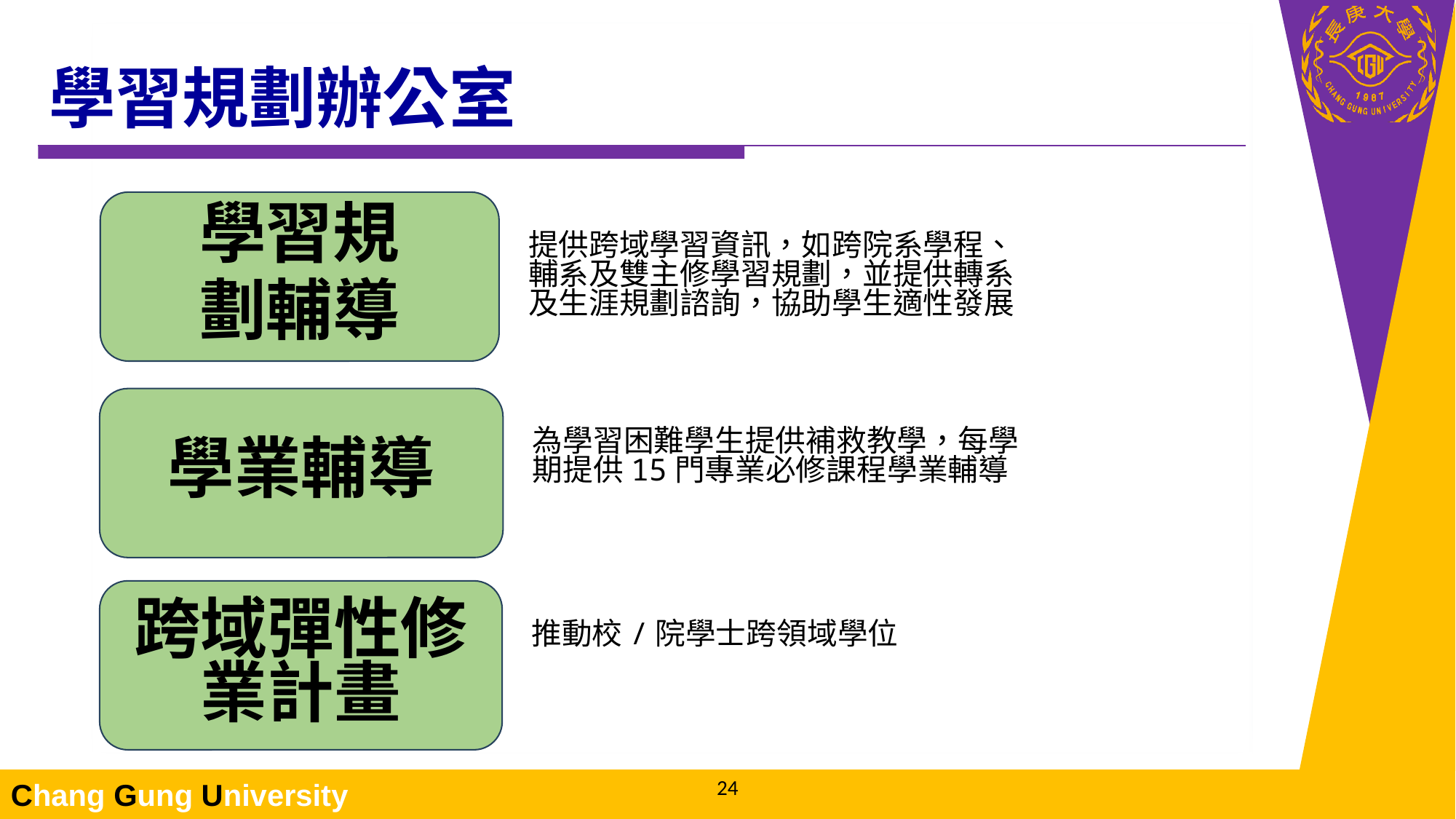

# 學習規劃辦公室
學習規
劃輔導
提供跨域學習資訊，如跨院系學程、輔系及雙主修學習規劃，並提供轉系及生涯規劃諮詢，協助學生適性發展
學業輔導
為學習困難學生提供補救教學，每學期提供15門專業必修課程學業輔導
跨域彈性修業計畫
推動校/院學士跨領域學位
24